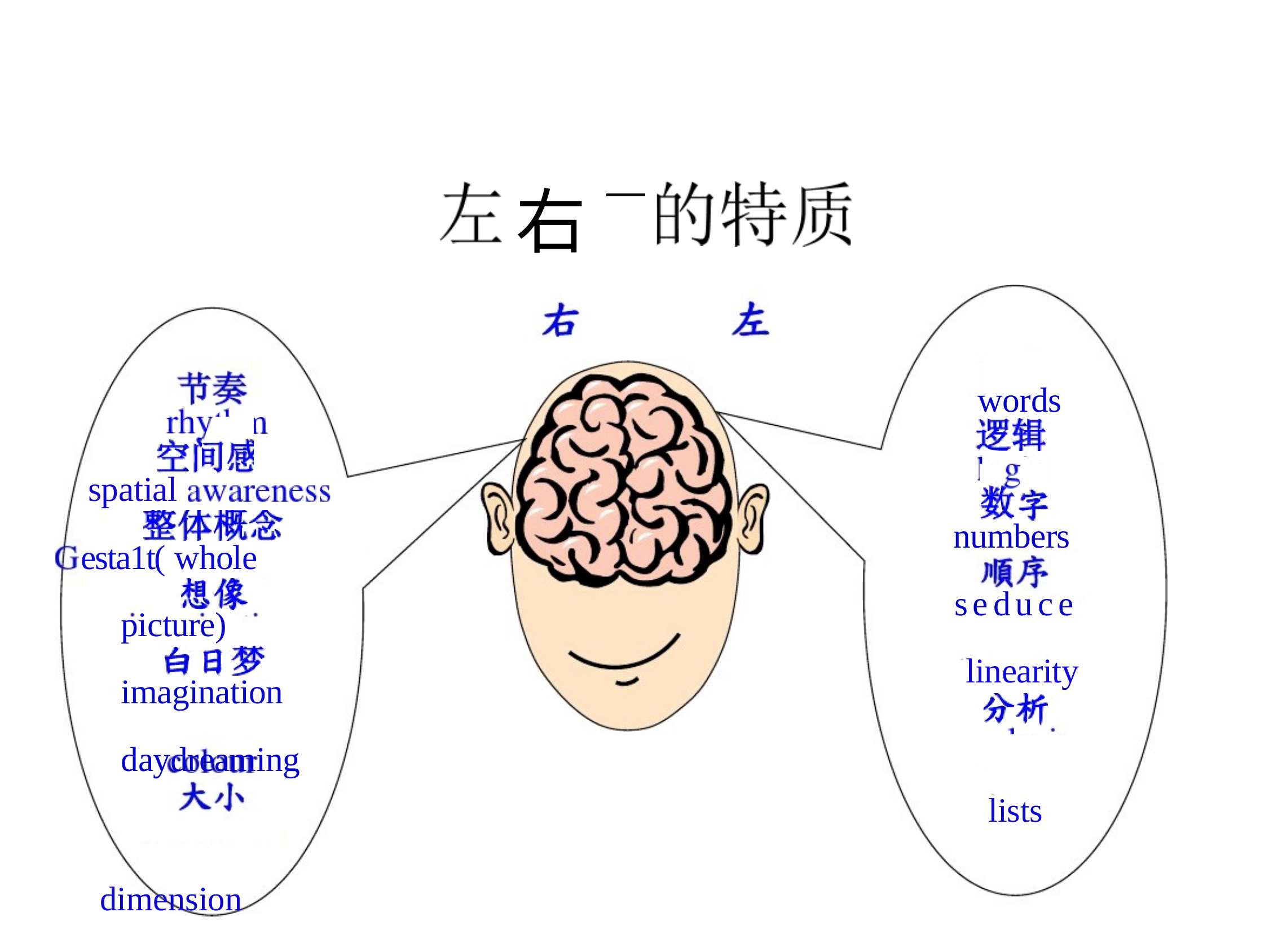

右
# words
spatial
esta1t( whole picture)  imagination  daydreaming

dimension
numbers  seduce  linearity

lists